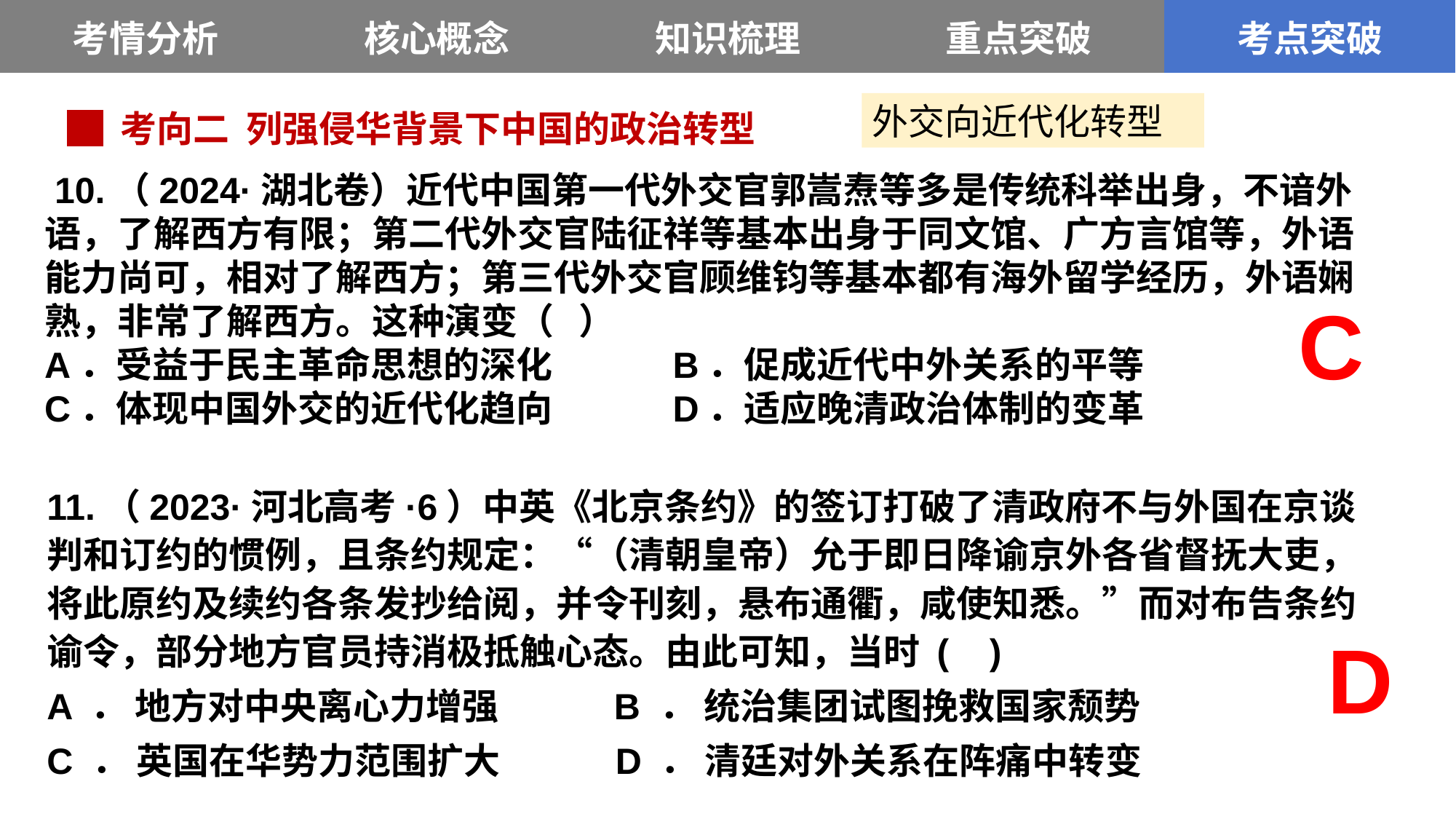

| 考情分析 | 核心概念 | 知识梳理 | 重点突破 | 考点突破 |
| --- | --- | --- | --- | --- |
█ 考向二  列强侵华背景下中国的政治转型
外交向近代化转型
 10.（2024·湖北卷）近代中国第一代外交官郭嵩焘等多是传统科举出身，不谙外语，了解西方有限；第二代外交官陆征祥等基本出身于同文馆、广方言馆等，外语能力尚可，相对了解西方；第三代外交官顾维钧等基本都有海外留学经历，外语娴熟，非常了解西方。这种演变（   ）
A．受益于民主革命思想的深化	         B．促成近代中外关系的平等
C．体现中国外交的近代化趋向	         D．适应晚清政治体制的变革

11.（2023·河北高考·6）中英《北京条约》的签订打破了清政府不与外国在京谈判和订约的惯例，且条约规定：“（清朝皇帝）允于即日降谕京外各省督抚大吏，将此原约及续约各条发抄给阅，并令刊刻，悬布通衢，咸使知悉。”而对布告条约谕令，部分地方官员持消极抵触心态。由此可知，当时 (    )
A ． 地方对中央离心力增强             B ． 统治集团试图挽救国家颓势
C ． 英国在华势力范围扩大             D ． 清廷对外关系在阵痛中转变

C
D